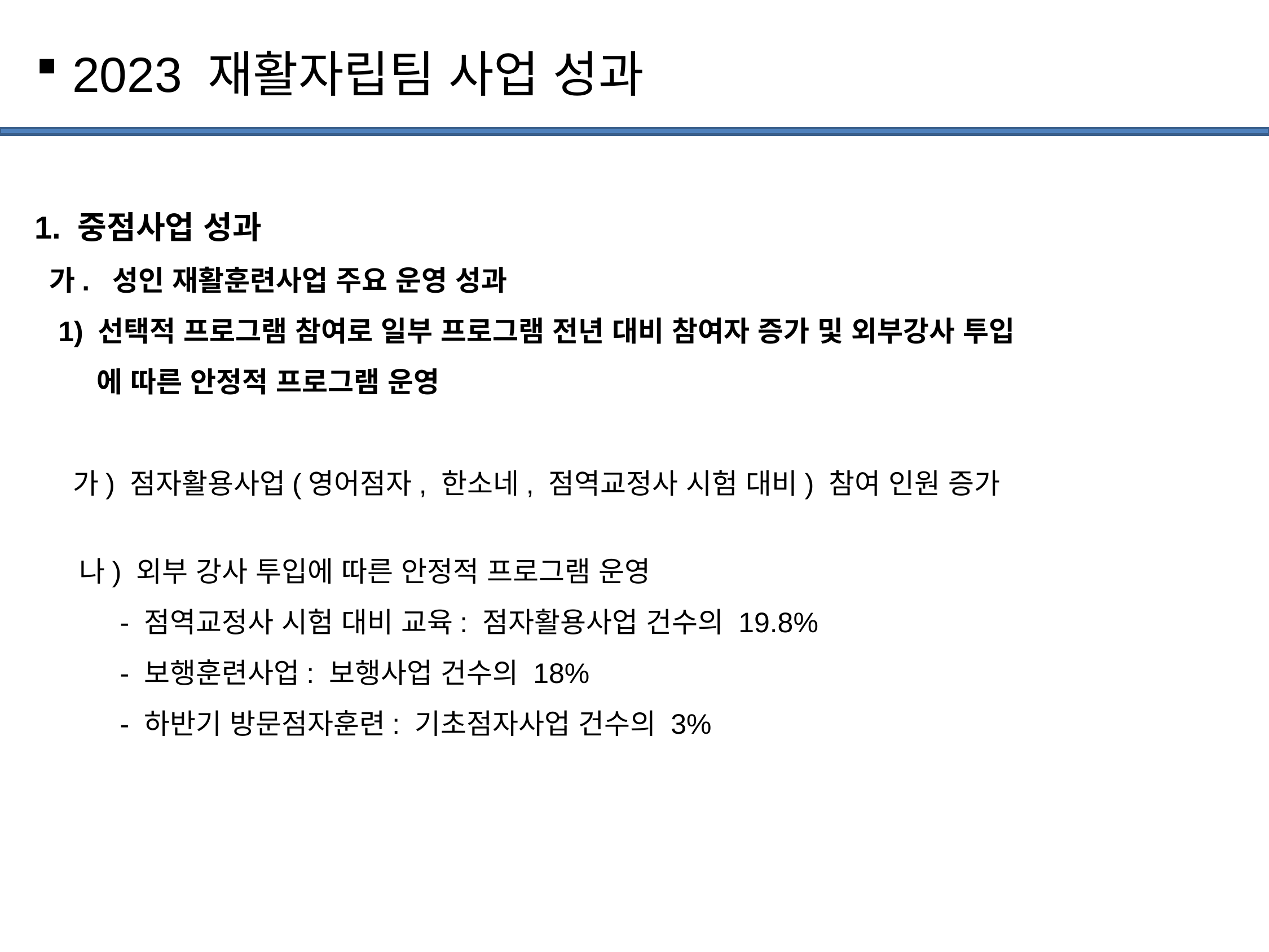

2023 재활자립팀 사업 성과

1. 중점사업 성과
 가.  성인 재활훈련사업 주요 운영 성과
   1) 선택적 프로그램 참여로 일부 프로그램 전년 대비 참여자 증가 및 외부강사 투입
       에 따른 안정적 프로그램 운영

    가) 점자활용사업(영어점자, 한소네, 점역교정사 시험 대비) 참여 인원 증가
 나) 외부 강사 투입에 따른 안정적 프로그램 운영
       - 점역교정사 시험 대비 교육: 점자활용사업 건수의 19.8%
       - 보행훈련사업: 보행사업 건수의 18%
       - 하반기 방문점자훈련: 기초점자사업 건수의 3%